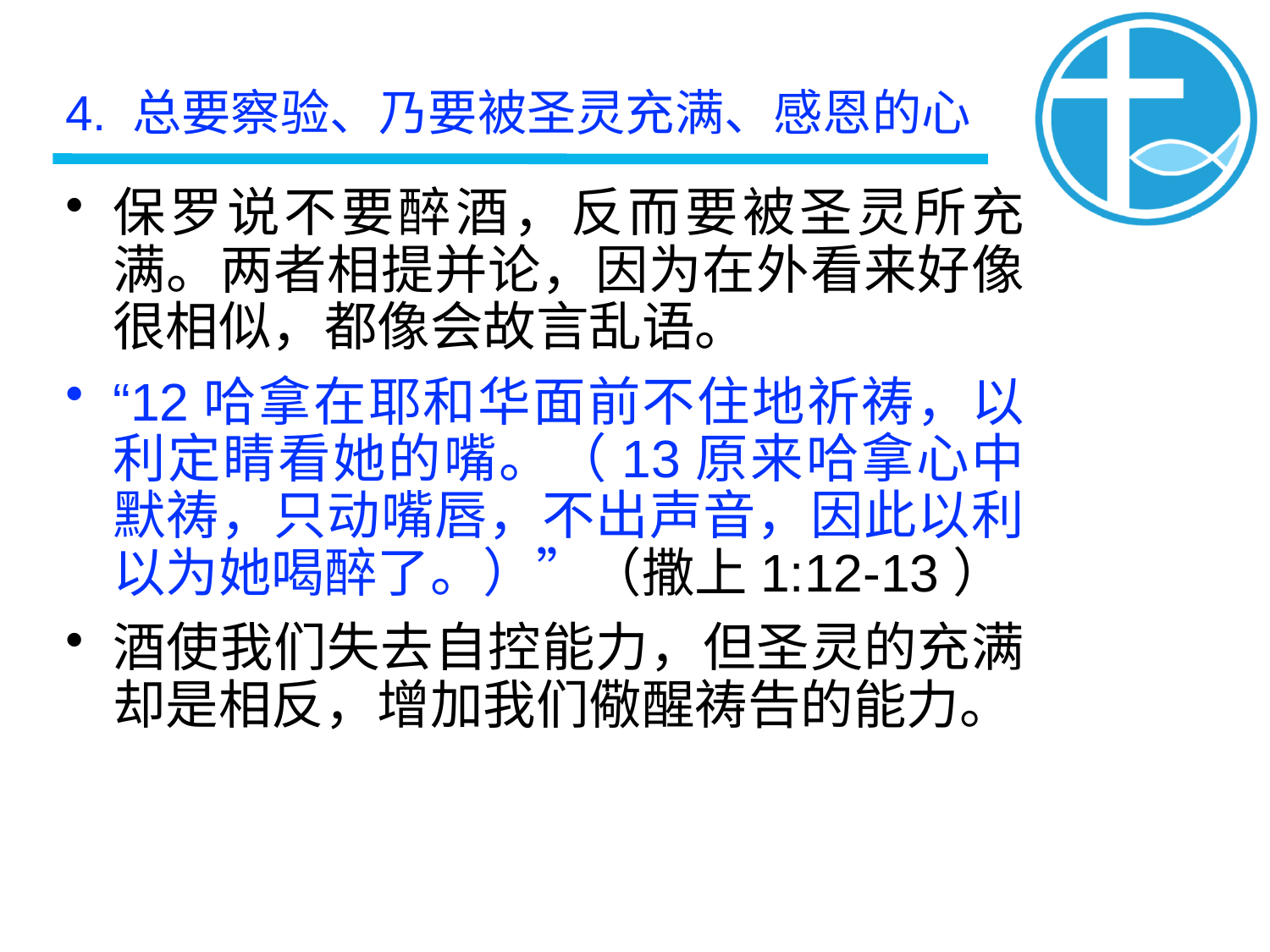

4. 总要察验、乃要被圣灵充满、感恩的心
保罗说不要醉酒，反而要被圣灵所充满。两者相提并论，因为在外看来好像很相似，都像会故言乱语。
“12哈拿在耶和华面前不住地祈祷，以利定睛看她的嘴。（13原来哈拿心中默祷，只动嘴唇，不出声音，因此以利以为她喝醉了。）”（撒上1:12-13）
酒使我们失去自控能力，但圣灵的充满却是相反，增加我们儆醒祷告的能力。